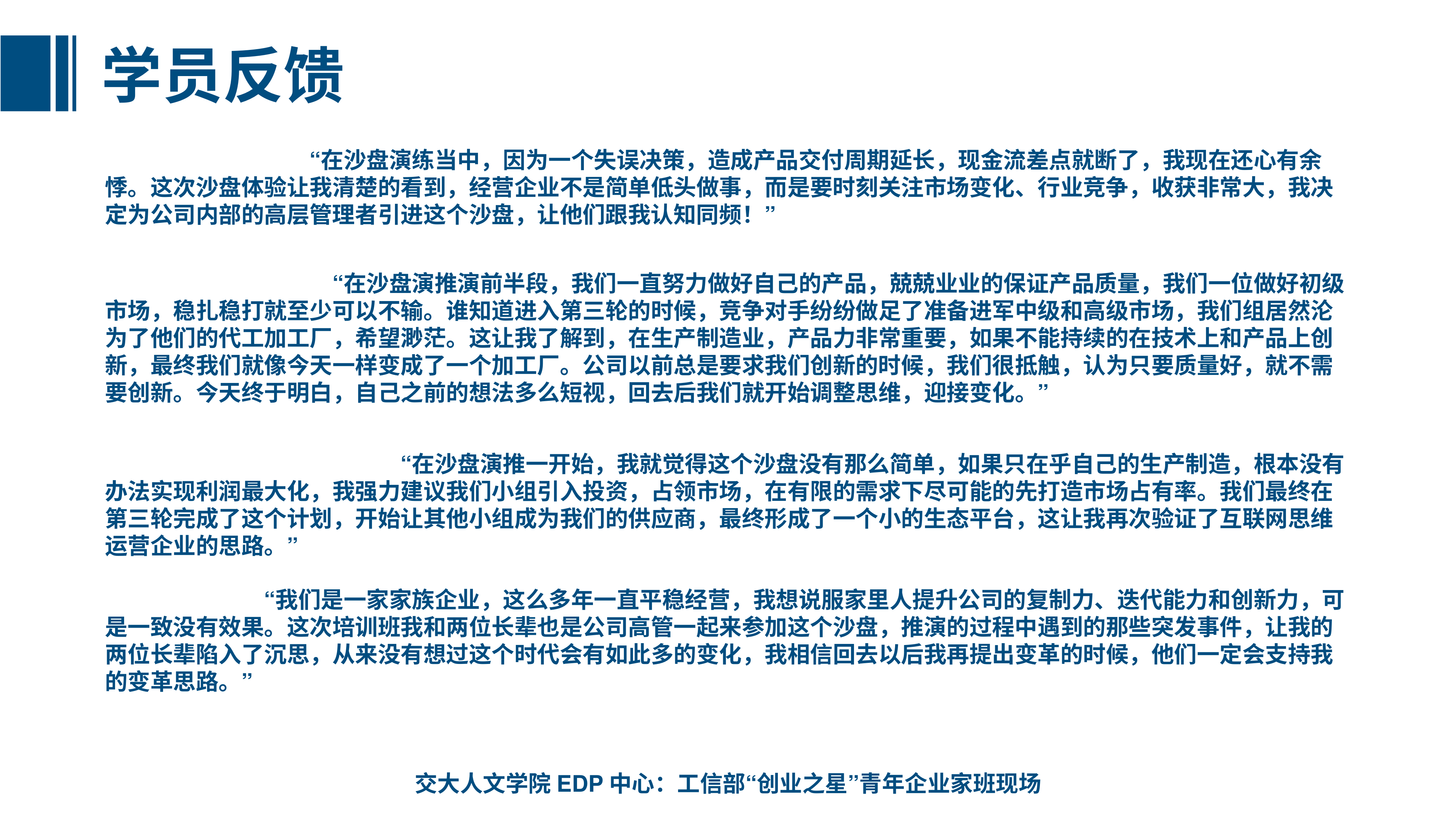

学员反馈

某科技公司创始人：“在沙盘演练当中，因为一个失误决策，造成产品交付周期延长，现金流差点就断了，我现在还心有余悸。这次沙盘体验让我清楚的看到，经营企业不是简单低头做事，而是要时刻关注市场变化、行业竞争，收获非常大，我决定为公司内部的高层管理者引进这个沙盘，让他们跟我认知同频！”
某传统企业生产厂长：“在沙盘演推演前半段，我们一直努力做好自己的产品，兢兢业业的保证产品质量，我们一位做好初级市场，稳扎稳打就至少可以不输。谁知道进入第三轮的时候，竞争对手纷纷做足了准备进军中级和高级市场，我们组居然沦为了他们的代工加工厂，希望渺茫。这让我了解到，在生产制造业，产品力非常重要，如果不能持续的在技术上和产品上创新，最终我们就像今天一样变成了一个加工厂。公司以前总是要求我们创新的时候，我们很抵触，认为只要质量好，就不需要创新。今天终于明白，自己之前的想法多么短视，回去后我们就开始调整思维，迎接变化。”
某互联网服务平台运营总结：“在沙盘演推一开始，我就觉得这个沙盘没有那么简单，如果只在乎自己的生产制造，根本没有办法实现利润最大化，我强力建议我们小组引入投资，占领市场，在有限的需求下尽可能的先打造市场占有率。我们最终在第三轮完成了这个计划，开始让其他小组成为我们的供应商，最终形成了一个小的生态平台，这让我再次验证了互联网思维运营企业的思路。”
某青年企业家：“我们是一家家族企业，这么多年一直平稳经营，我想说服家里人提升公司的复制力、迭代能力和创新力，可是一致没有效果。这次培训班我和两位长辈也是公司高管一起来参加这个沙盘，推演的过程中遇到的那些突发事件，让我的两位长辈陷入了沉思，从来没有想过这个时代会有如此多的变化，我相信回去以后我再提出变革的时候，他们一定会支持我的变革思路。”
交大人文学院EDP中心：工信部“创业之星”青年企业家班现场